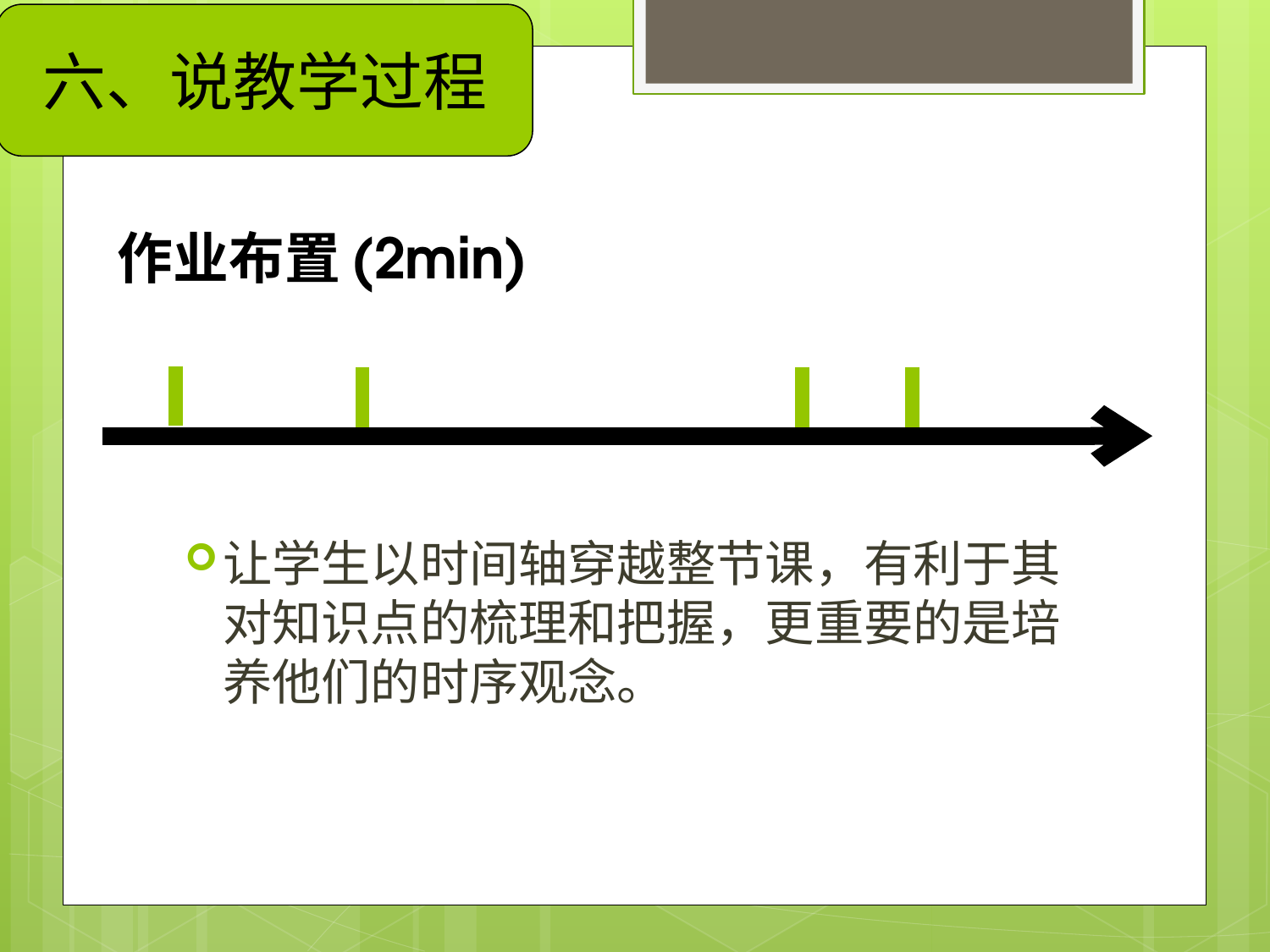

六、说教学过程
# 作业布置(2min)
让学生以时间轴穿越整节课，有利于其对知识点的梳理和把握，更重要的是培养他们的时序观念。